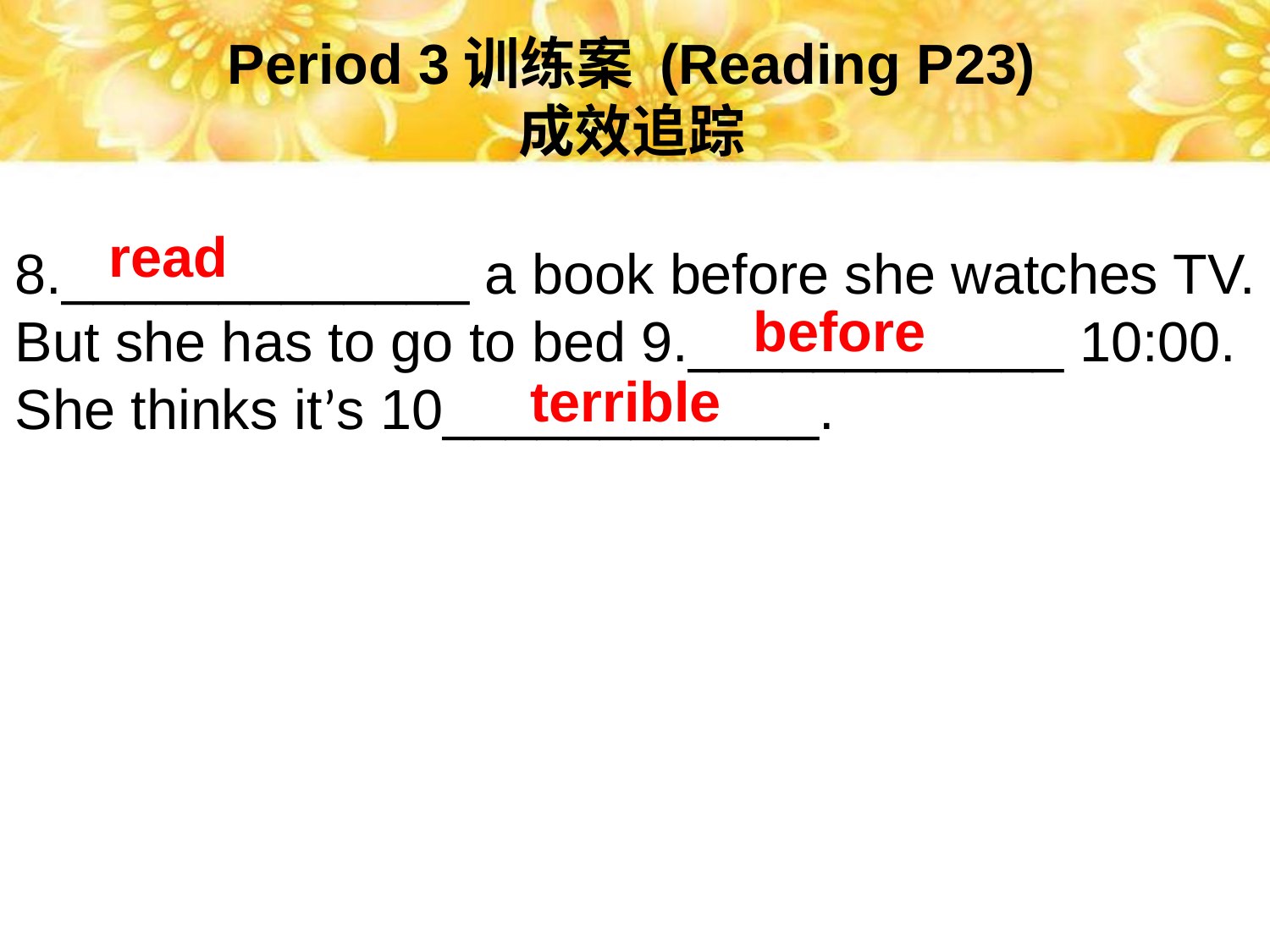

Period 3训练案 (Reading P23)
成效追踪
read
8._____________ a book before she watches TV. But she has to go to bed 9.____________ 10:00. She thinks it’s 10____________.
before
terrible